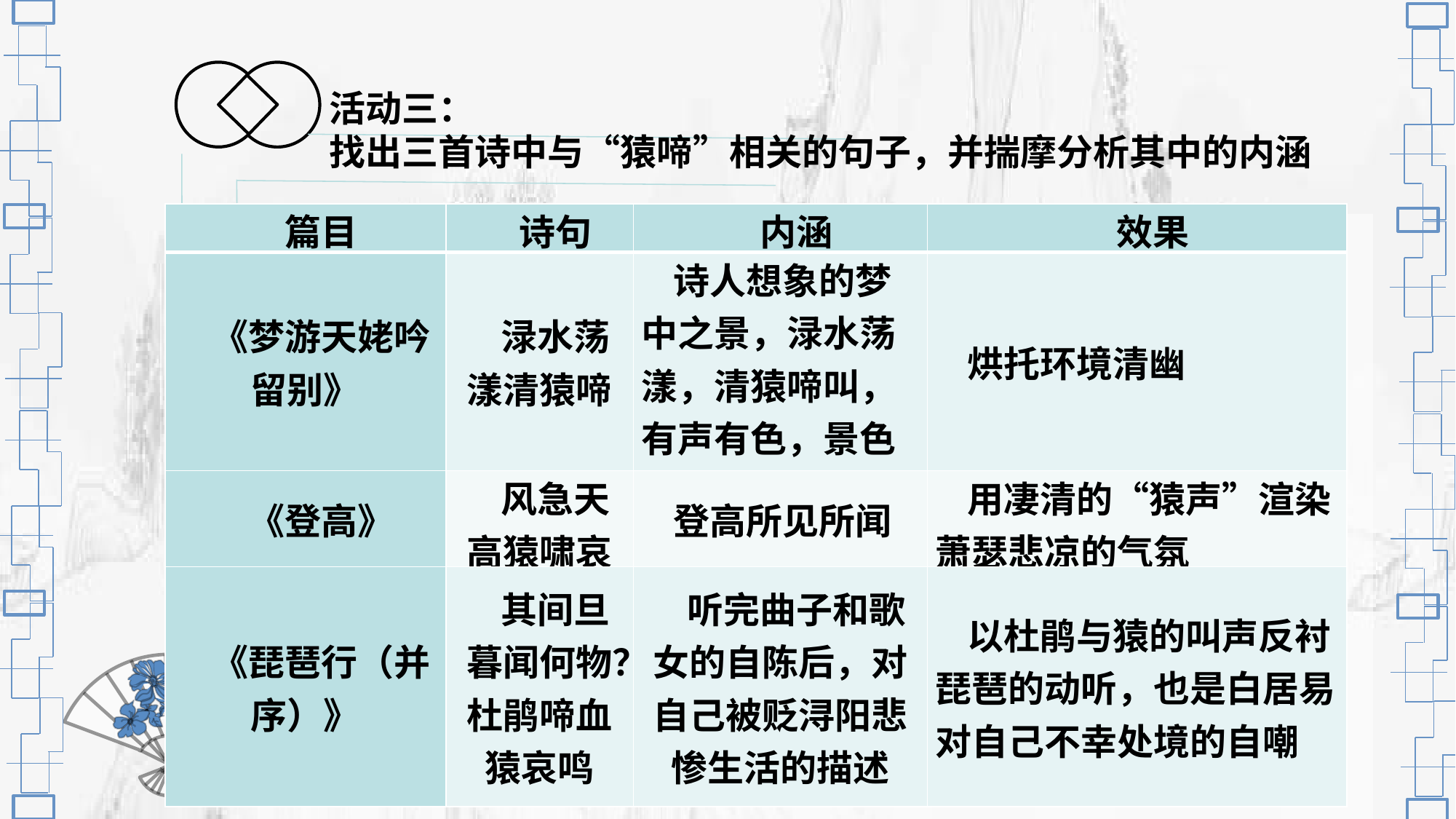

活动三：
找出三首诗中与“猿啼”相关的句子，并揣摩分析其中的内涵
| 篇目 | 诗句 | 内涵 | 效果 |
| --- | --- | --- | --- |
| 《梦游天姥吟留别》 | 渌水荡漾清猿啼 | 诗人想象的梦中之景，渌水荡漾，清猿啼叫，有声有色，景色十分清幽。 | 烘托环境清幽 |
| 《登高》 | 风急天高猿啸哀 | 登高所见所闻 | 用凄清的“猿声”渲染萧瑟悲凉的气氛 |
| 《琵琶行（并序）》 | 其间旦暮闻何物？杜鹃啼血猿哀鸣 | 听完曲子和歌女的自陈后，对自己被贬浔阳悲惨生活的描述 | 以杜鹃与猿的叫声反衬琵琶的动听，也是白居易对自己不幸处境的自嘲 |